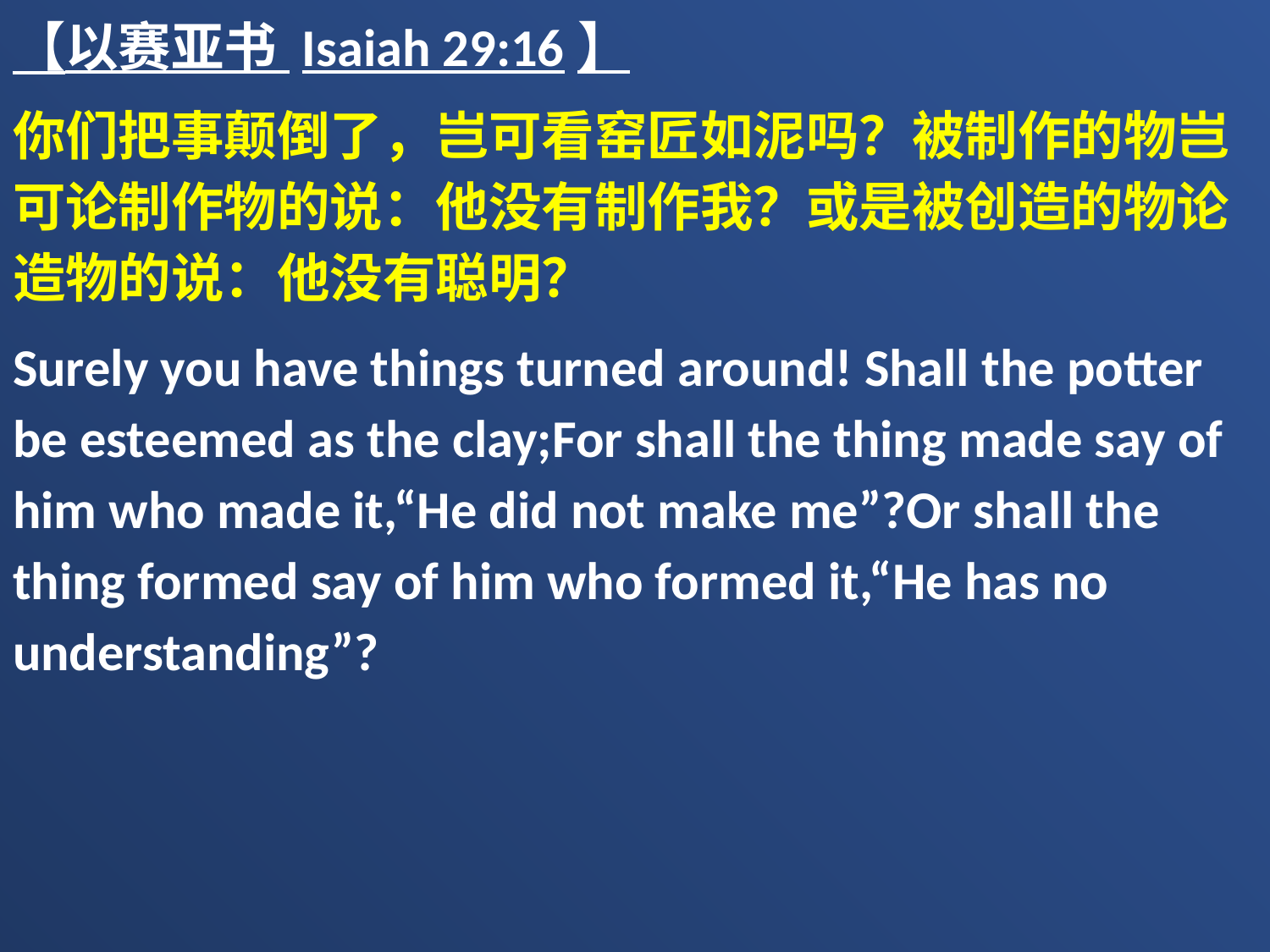

【以赛亚书 Isaiah 29:16】
你们把事颠倒了，岂可看窑匠如泥吗？被制作的物岂可论制作物的说：他没有制作我？或是被创造的物论造物的说：他没有聪明？
Surely you have things turned around! Shall the potter be esteemed as the clay;For shall the thing made say of him who made it,“He did not make me”?Or shall the thing formed say of him who formed it,“He has no understanding”?